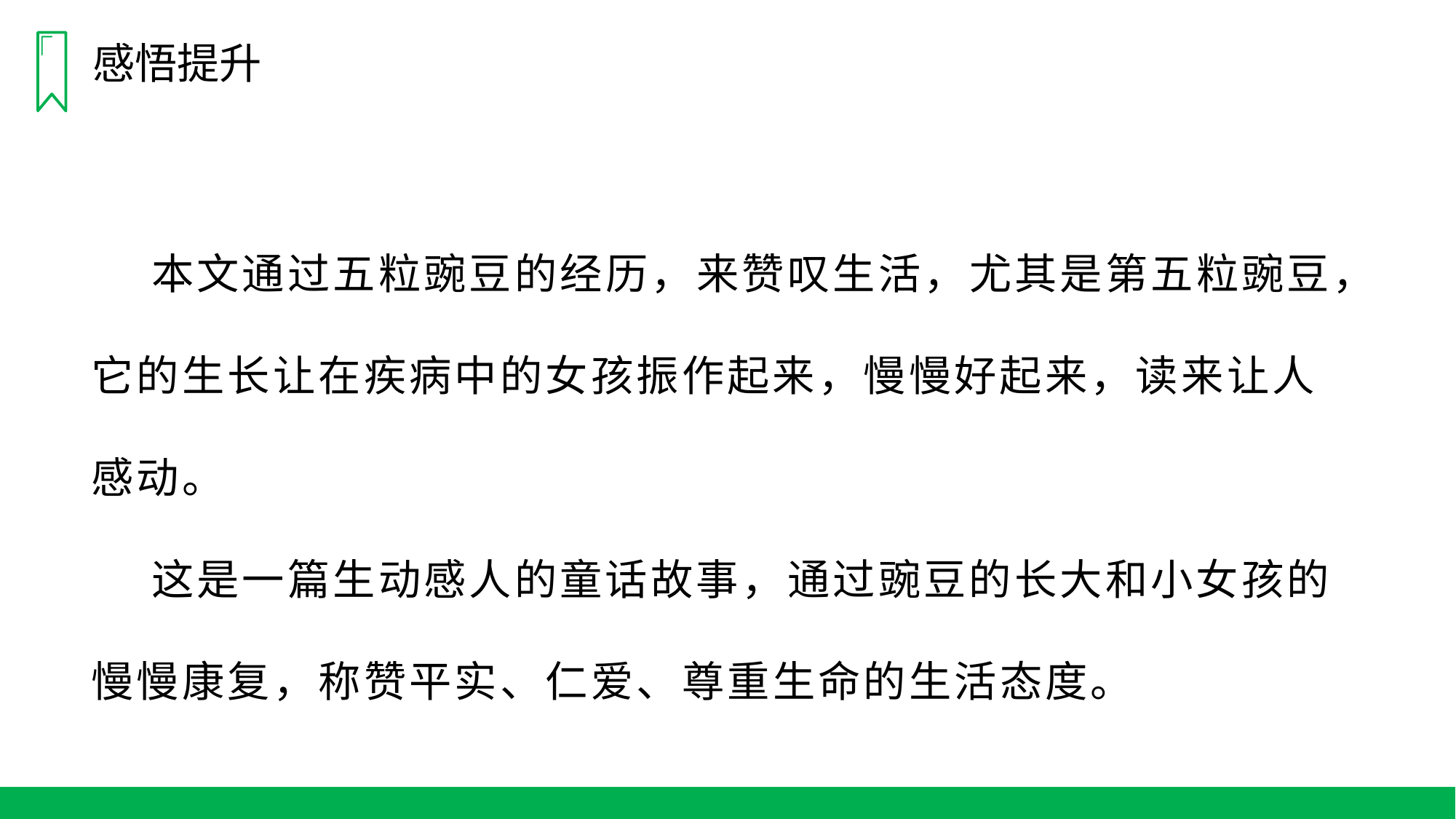

感悟提升

    本文通过五粒豌豆的经历，来赞叹生活，尤其是第五粒豌豆，它的生长让在疾病中的女孩振作起来，慢慢好起来，读来让人感动。
    这是一篇生动感人的童话故事，通过豌豆的长大和小女孩的慢慢康复，称赞平实、仁爱、尊重生命的生活态度。